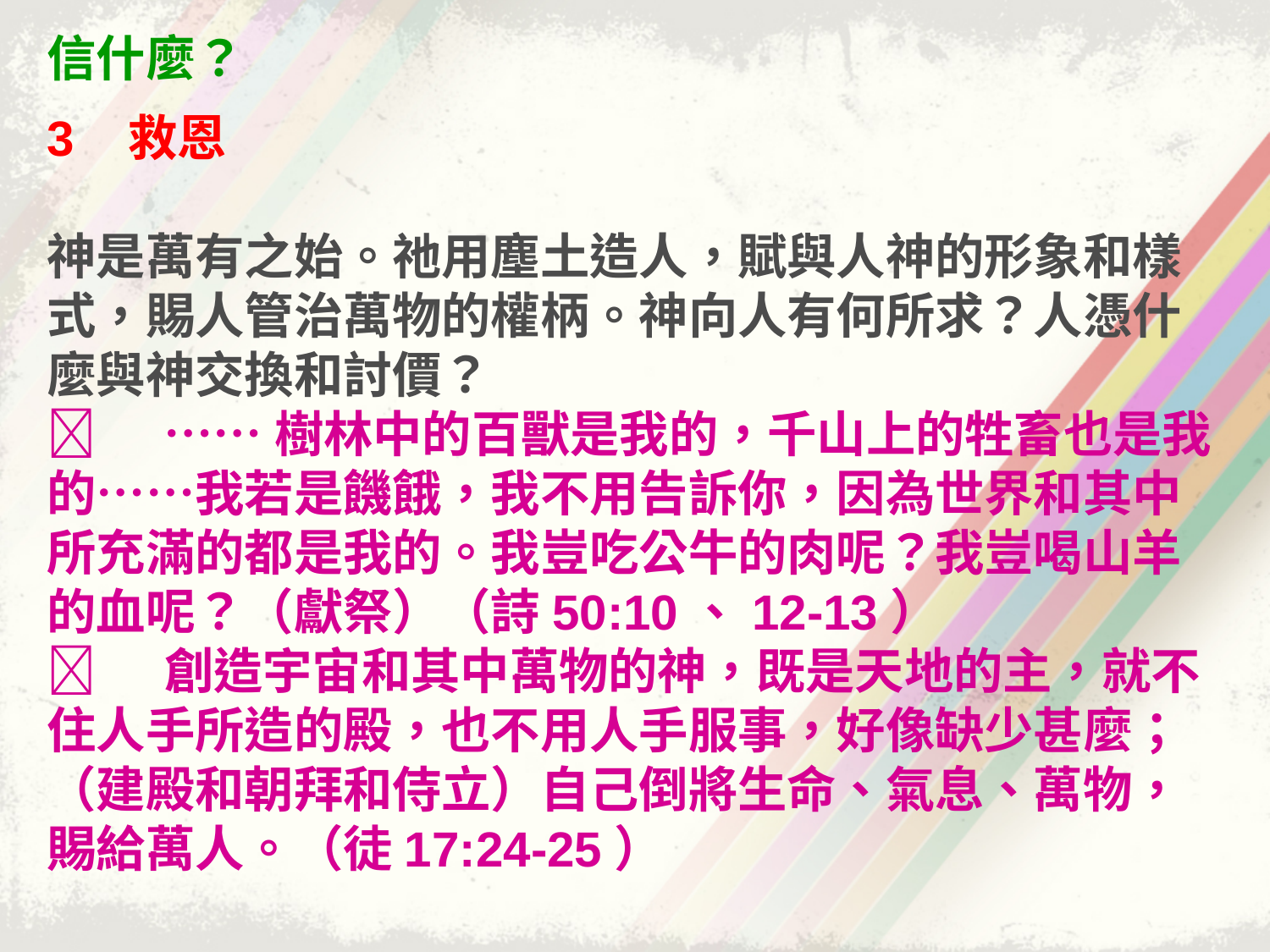

信什麼？
3   救恩

神是萬有之始。祂用塵土造人，賦與人神的形象和樣式，賜人管治萬物的權柄。神向人有何所求？人憑什麼與神交換和討價？
•      ……樹林中的百獸是我的，千山上的牲畜也是我的……我若是饑餓，我不用告訴你，因為世界和其中所充滿的都是我的。我豈吃公牛的肉呢？我豈喝山羊的血呢？（獻祭）（詩50:10、12-13）
•     創造宇宙和其中萬物的神，既是天地的主，就不住人手所造的殿，也不用人手服事，好像缺少甚麼；（建殿和朝拜和侍立）自己倒將生命、氣息、萬物，賜給萬人。（徒17:24-25）